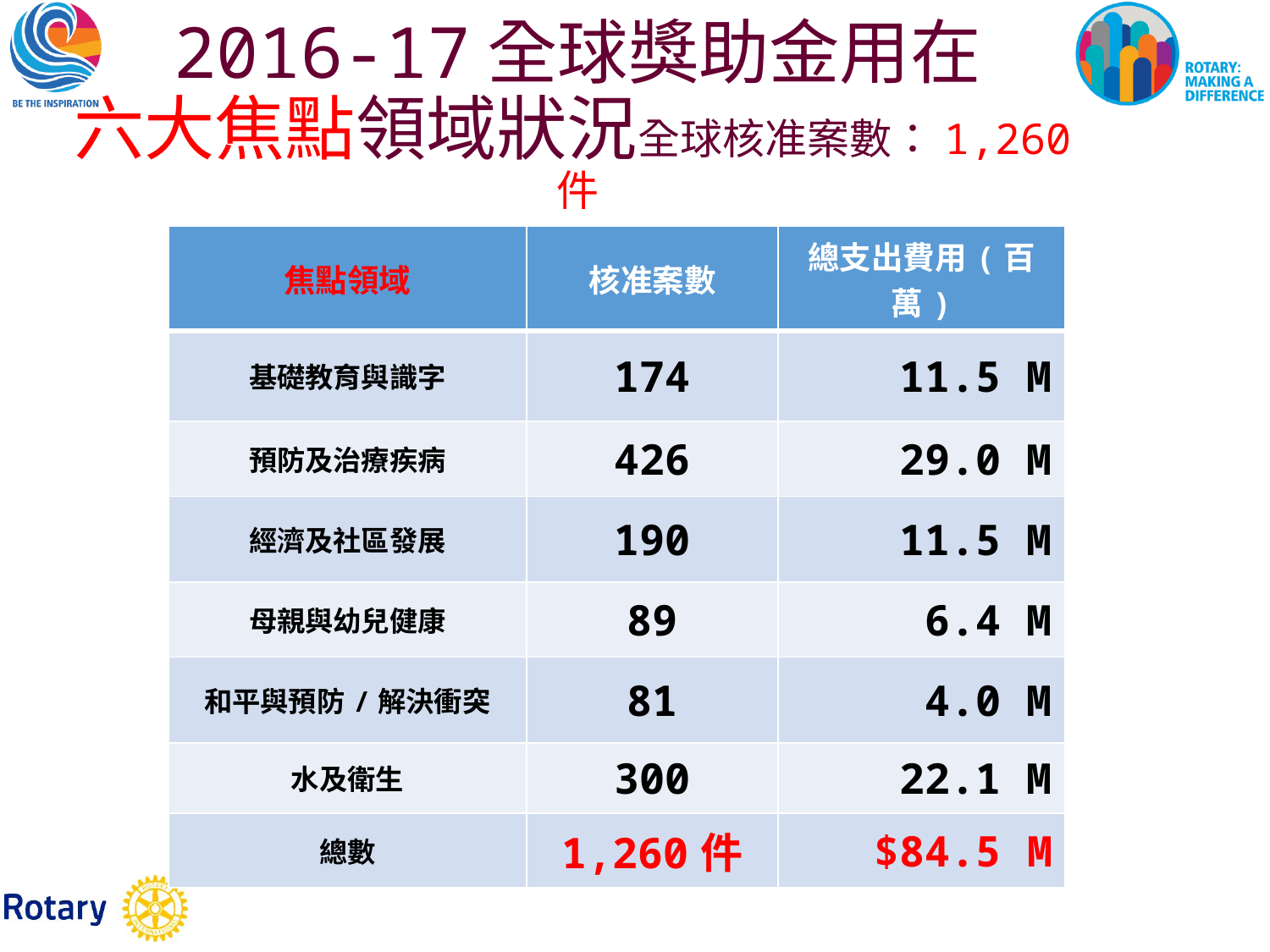

2016-17全球獎助金用在
六大焦點領域狀況全球核准案數：1,260件
| 焦點領域 | 核准案數 | 總支出費用(百萬) |
| --- | --- | --- |
| 基礎教育與識字 | 174 | 11.5 M |
| 預防及治療疾病 | 426 | 29.0 M |
| 經濟及社區發展 | 190 | 11.5 M |
| 母親與幼兒健康 | 89 | 6.4 M |
| 和平與預防/解決衝突 | 81 | 4.0 M |
| 水及衛生 | 300 | 22.1 M |
| 總數 | 1,260件 | $84.5 M |